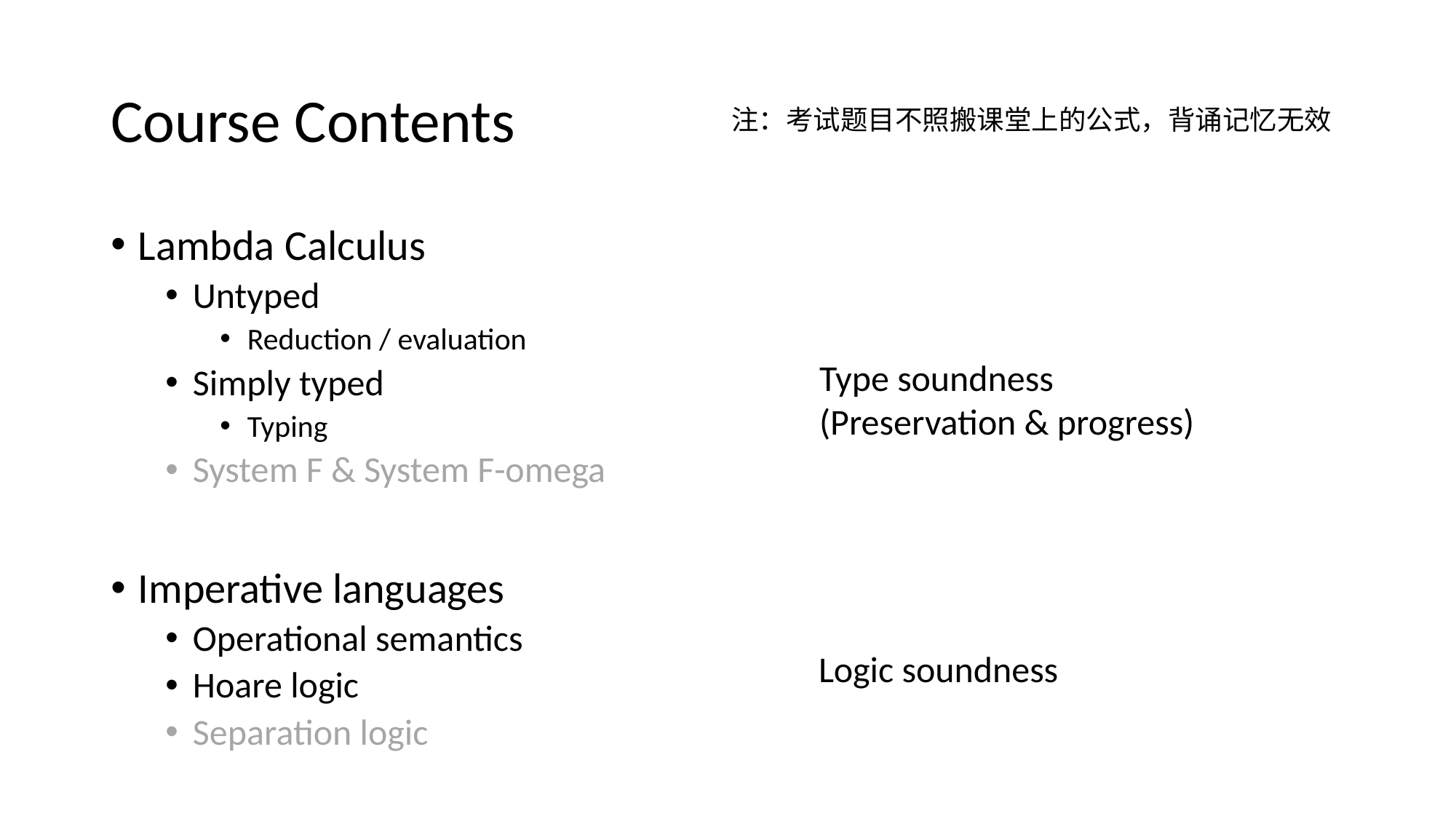

# Course Contents
注：考试题目不照搬课堂上的公式，背诵记忆无效
Lambda Calculus
Untyped
Reduction / evaluation
Simply typed
Typing
System F & System F-omega

Imperative languages
Operational semantics
Hoare logic
Separation logic
Type soundness
(Preservation & progress)
Logic soundness